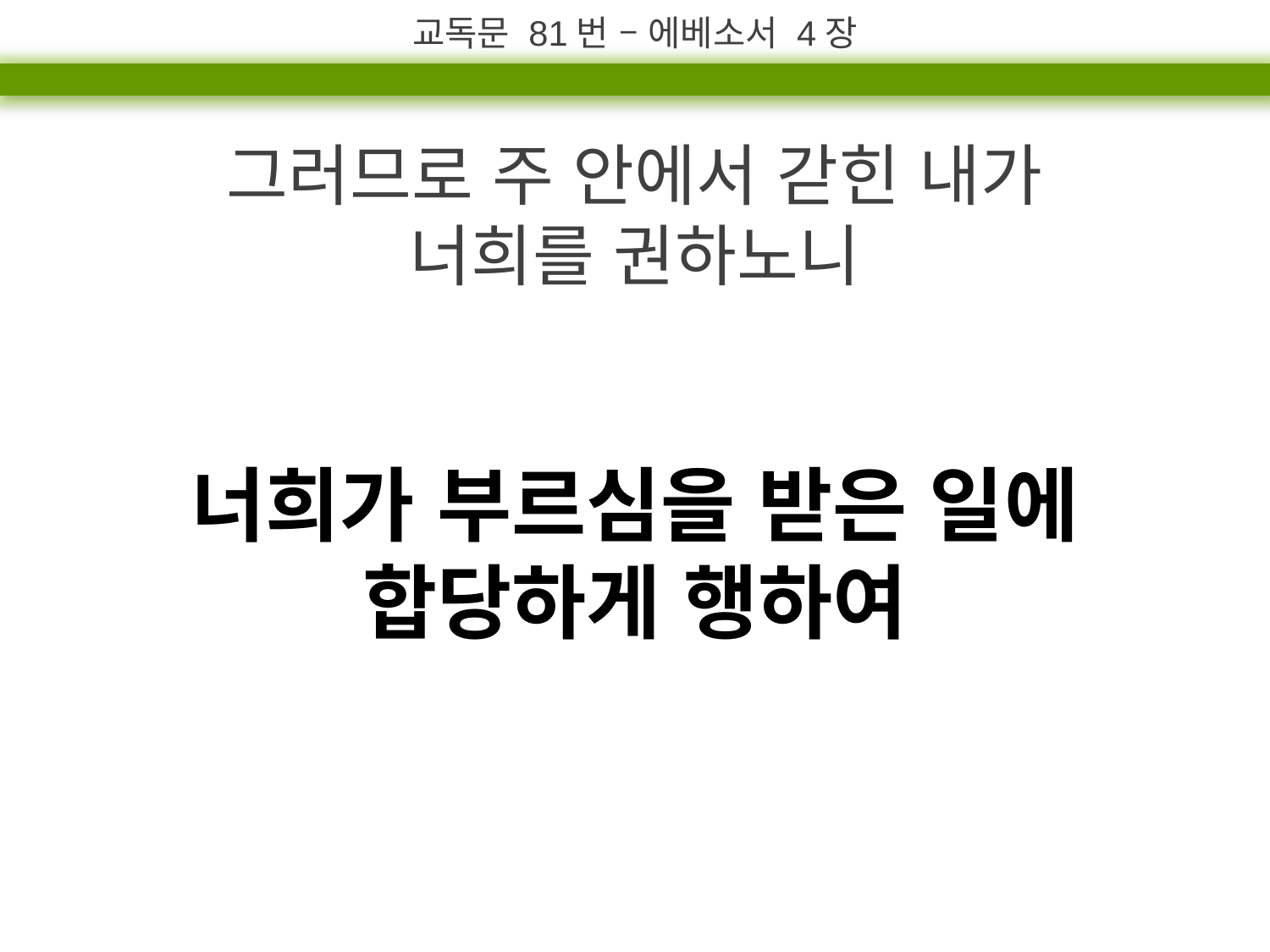

교독문 81번 – 에베소서 4장

그러므로 주 안에서 갇힌 내가
너희를 권하노니
너희가 부르심을 받은 일에
합당하게 행하여